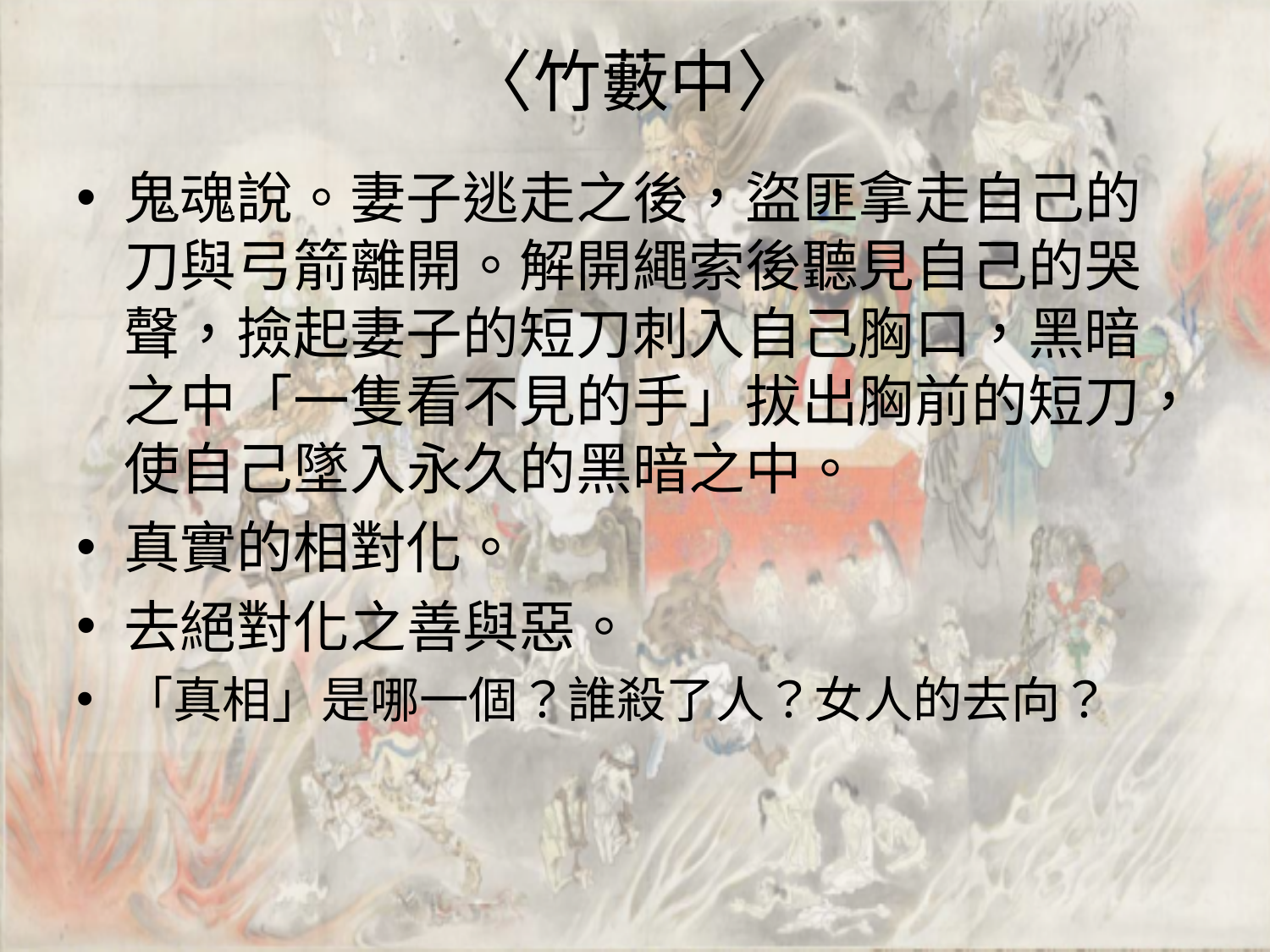

# 〈竹藪中〉
鬼魂說。妻子逃走之後，盜匪拿走自己的刀與弓箭離開。解開繩索後聽見自己的哭聲，撿起妻子的短刀刺入自己胸口，黑暗之中「一隻看不見的手」拔出胸前的短刀，使自己墜入永久的黑暗之中。
真實的相對化。
去絕對化之善與惡。
「真相」是哪一個？誰殺了人？女人的去向？